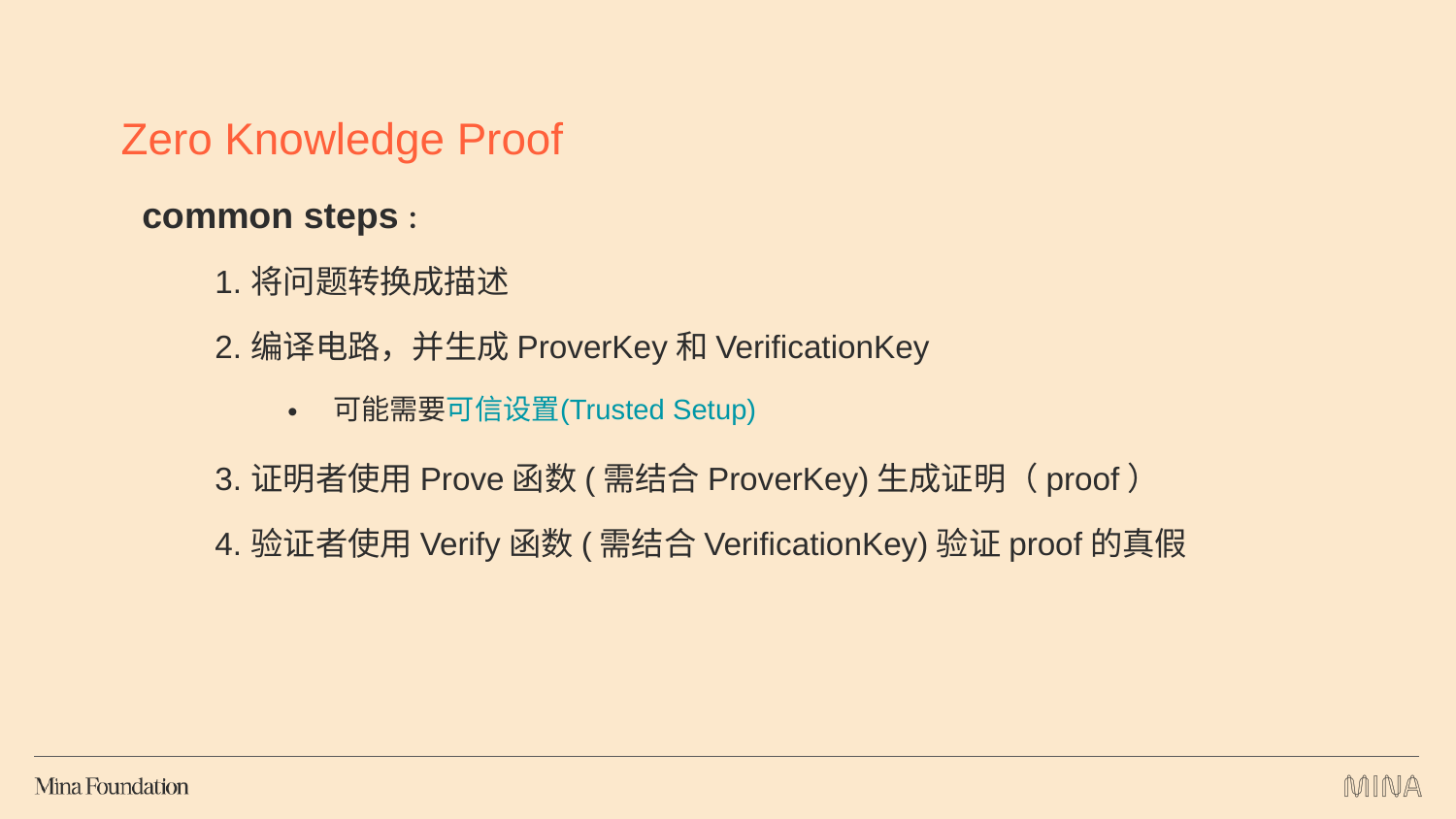

Zero Knowledge Proof
common steps：
将问题转换成描述
编译电路，并生成ProverKey和VerificationKey
可能需要可信设置(Trusted Setup)
证明者使用Prove函数(需结合ProverKey)生成证明（proof）
验证者使用Verify函数(需结合VerificationKey)验证proof的真假